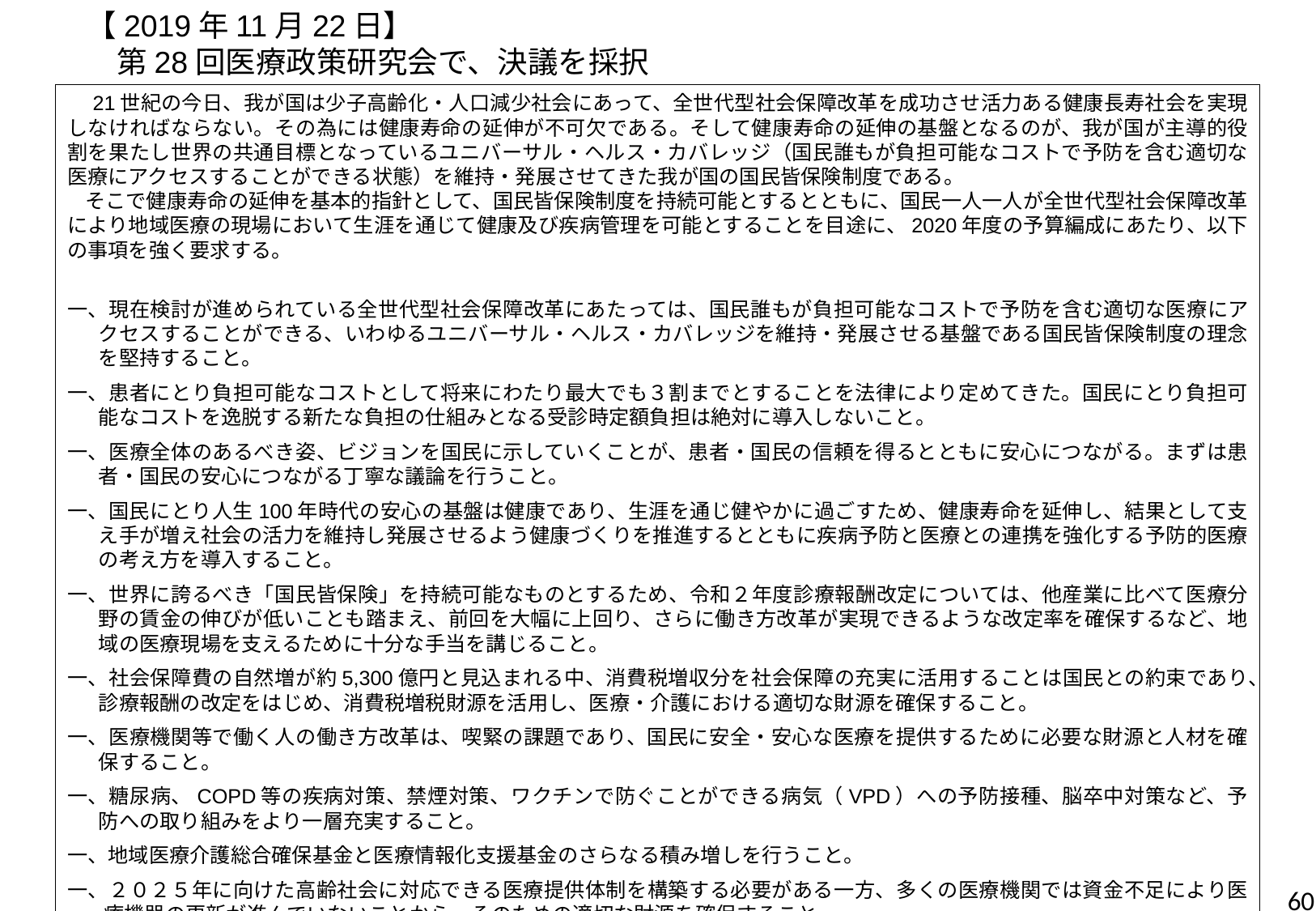

【2019年11月22日】
　第28回医療政策研究会で、決議を採択
　21世紀の今日、我が国は少子高齢化・人口減少社会にあって、全世代型社会保障改革を成功させ活力ある健康長寿社会を実現しなければならない。その為には健康寿命の延伸が不可欠である。そして健康寿命の延伸の基盤となるのが、我が国が主導的役割を果たし世界の共通目標となっているユニバーサル・ヘルス・カバレッジ（国民誰もが負担可能なコストで予防を含む適切な医療にアクセスすることができる状態）を維持・発展させてきた我が国の国民皆保険制度である。
そこで健康寿命の延伸を基本的指針として、国民皆保険制度を持続可能とするとともに、国民一人一人が全世代型社会保障改革により地域医療の現場において生涯を通じて健康及び疾病管理を可能とすることを目途に、2020年度の予算編成にあたり、以下の事項を強く要求する。

一、現在検討が進められている全世代型社会保障改革にあたっては、国民誰もが負担可能なコストで予防を含む適切な医療にアクセスすることができる、いわゆるユニバーサル・ヘルス・カバレッジを維持・発展させる基盤である国民皆保険制度の理念を堅持すること。
一、患者にとり負担可能なコストとして将来にわたり最大でも３割までとすることを法律により定めてきた。国民にとり負担可能なコストを逸脱する新たな負担の仕組みとなる受診時定額負担は絶対に導入しないこと。
一、医療全体のあるべき姿、ビジョンを国民に示していくことが、患者・国民の信頼を得るとともに安心につながる。まずは患者・国民の安心につながる丁寧な議論を行うこと。
一、国民にとり人生100年時代の安心の基盤は健康であり、生涯を通じ健やかに過ごすため、健康寿命を延伸し、結果として支え手が増え社会の活力を維持し発展させるよう健康づくりを推進するとともに疾病予防と医療との連携を強化する予防的医療の考え方を導入すること。
一、世界に誇るべき「国民皆保険」を持続可能なものとするため、令和２年度診療報酬改定については、他産業に比べて医療分野の賃金の伸びが低いことも踏まえ、前回を大幅に上回り、さらに働き方改革が実現できるような改定率を確保するなど、地域の医療現場を支えるために十分な手当を講じること。
一、社会保障費の自然増が約5,300億円と見込まれる中、消費税増収分を社会保障の充実に活用することは国民との約束であり、診療報酬の改定をはじめ、消費税増税財源を活用し、医療・介護における適切な財源を確保すること。
一、医療機関等で働く人の働き方改革は、喫緊の課題であり、国民に安全・安心な医療を提供するために必要な財源と人材を確保すること。
一、糖尿病、COPD等の疾病対策、禁煙対策、ワクチンで防ぐことができる病気（VPD）への予防接種、脳卒中対策など、予防への取り組みをより一層充実すること。
一、地域医療介護総合確保基金と医療情報化支援基金のさらなる積み増しを行うこと。
一、２０２５年に向けた高齢社会に対応できる医療提供体制を構築する必要がある一方、多くの医療機関では資金不足により医療機器の更新が進んでいないことから、そのための適切な財源を確保すること。
60